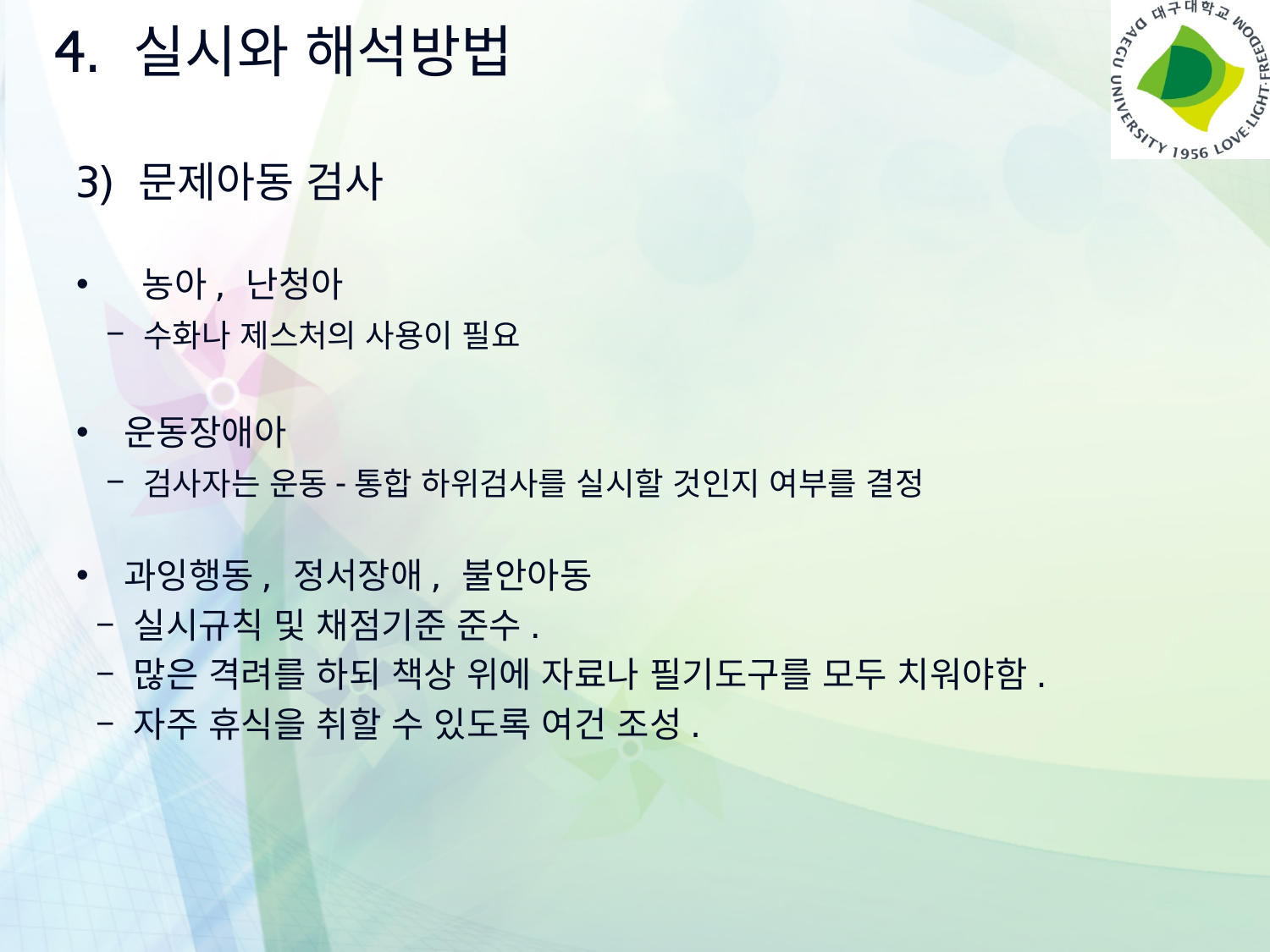

# 4. 실시와 해석방법
3) 문제아동 검사

 농아, 난청아
   – 수화나 제스처의 사용이 필요

운동장애아
   – 검사자는 운동-통합 하위검사를 실시할 것인지 여부를 결정

과잉행동, 정서장애, 불안아동
  – 실시규칙 및 채점기준 준수.
  – 많은 격려를 하되 책상 위에 자료나 필기도구를 모두 치워야함.
  – 자주 휴식을 취할 수 있도록 여건 조성.